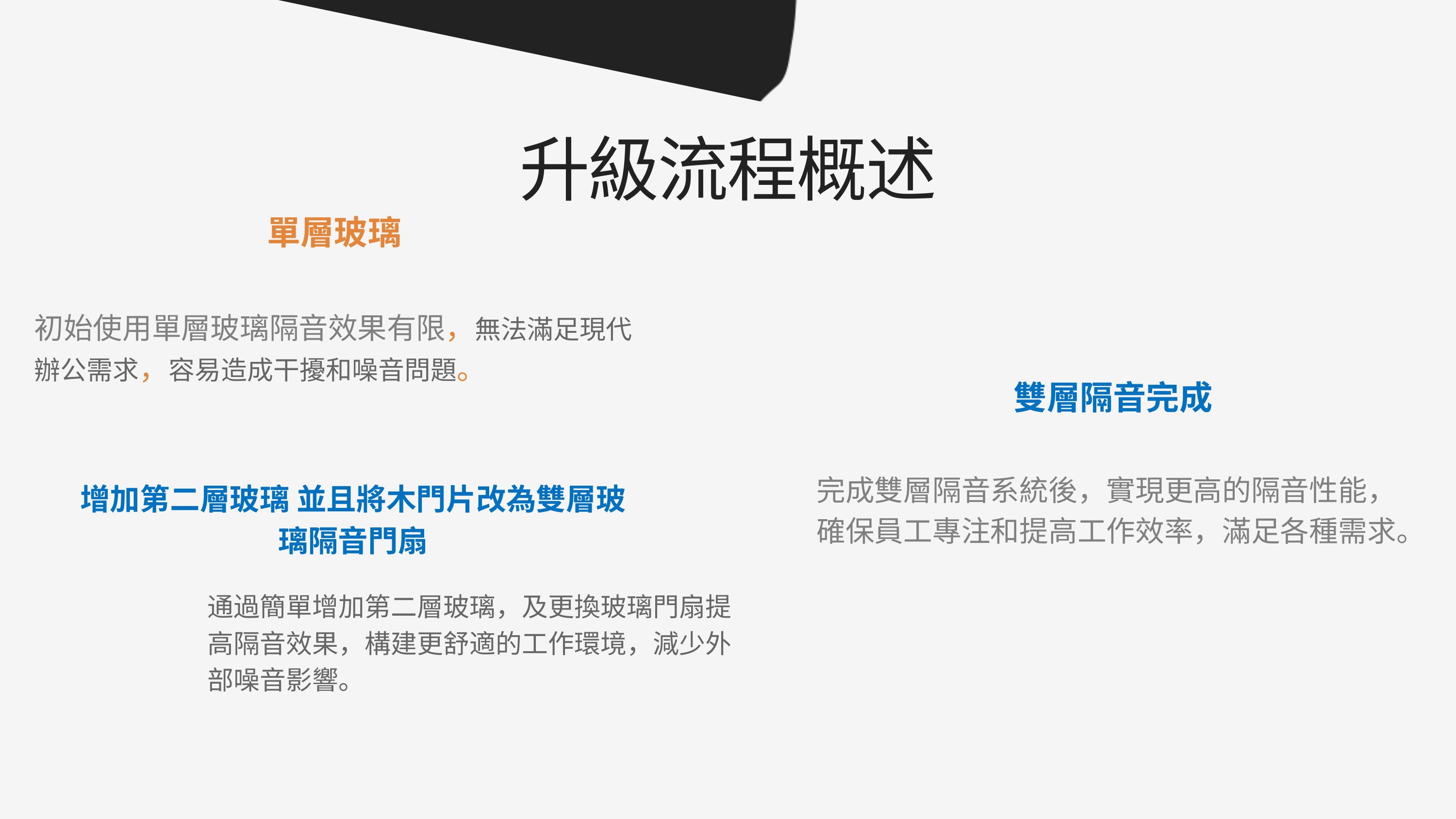

升級流程概述
單層玻璃
初始使用單層玻璃隔音效果有限，無法滿足現代辦公需求，容易造成干擾和噪音問題。
雙層隔音完成
完成雙層隔音系統後，實現更高的隔音性能，確保員工專注和提高工作效率，滿足各種需求。
增加第二層玻璃 並且將木門片改為雙層玻璃隔音門扇
通過簡單增加第二層玻璃，及更換玻璃門扇提高隔音效果，構建更舒適的工作環境，減少外部噪音影響。